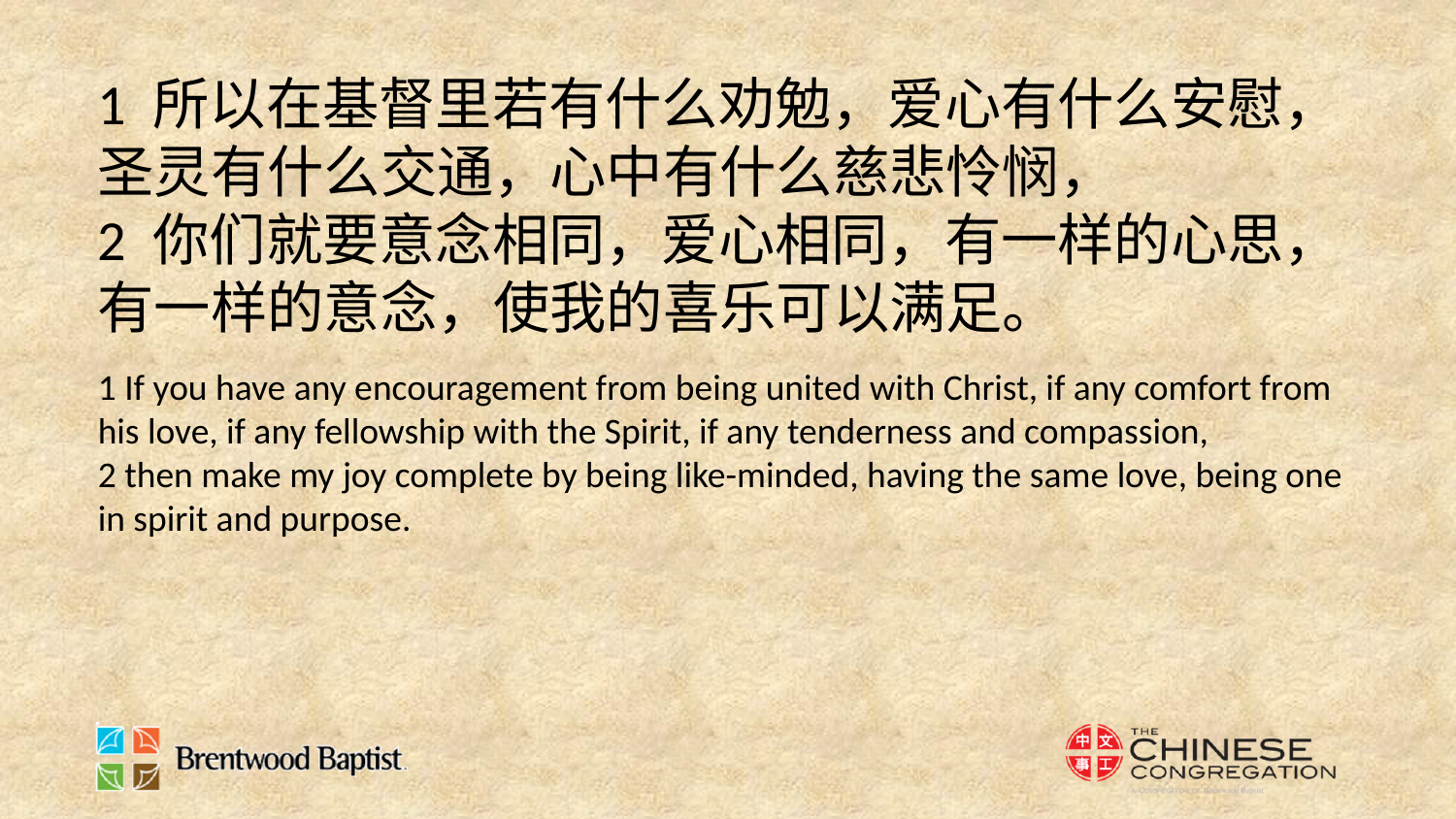

1 所以在基督里若有什么劝勉，爱心有什么安慰，圣灵有什么交通，心中有什么慈悲怜悯，
2 你们就要意念相同，爱心相同，有一样的心思，有一样的意念，使我的喜乐可以满足。

1 If you have any encouragement from being united with Christ, if any comfort from his love, if any fellowship with the Spirit, if any tenderness and compassion,
2 then make my joy complete by being like-minded, having the same love, being one in spirit and purpose.